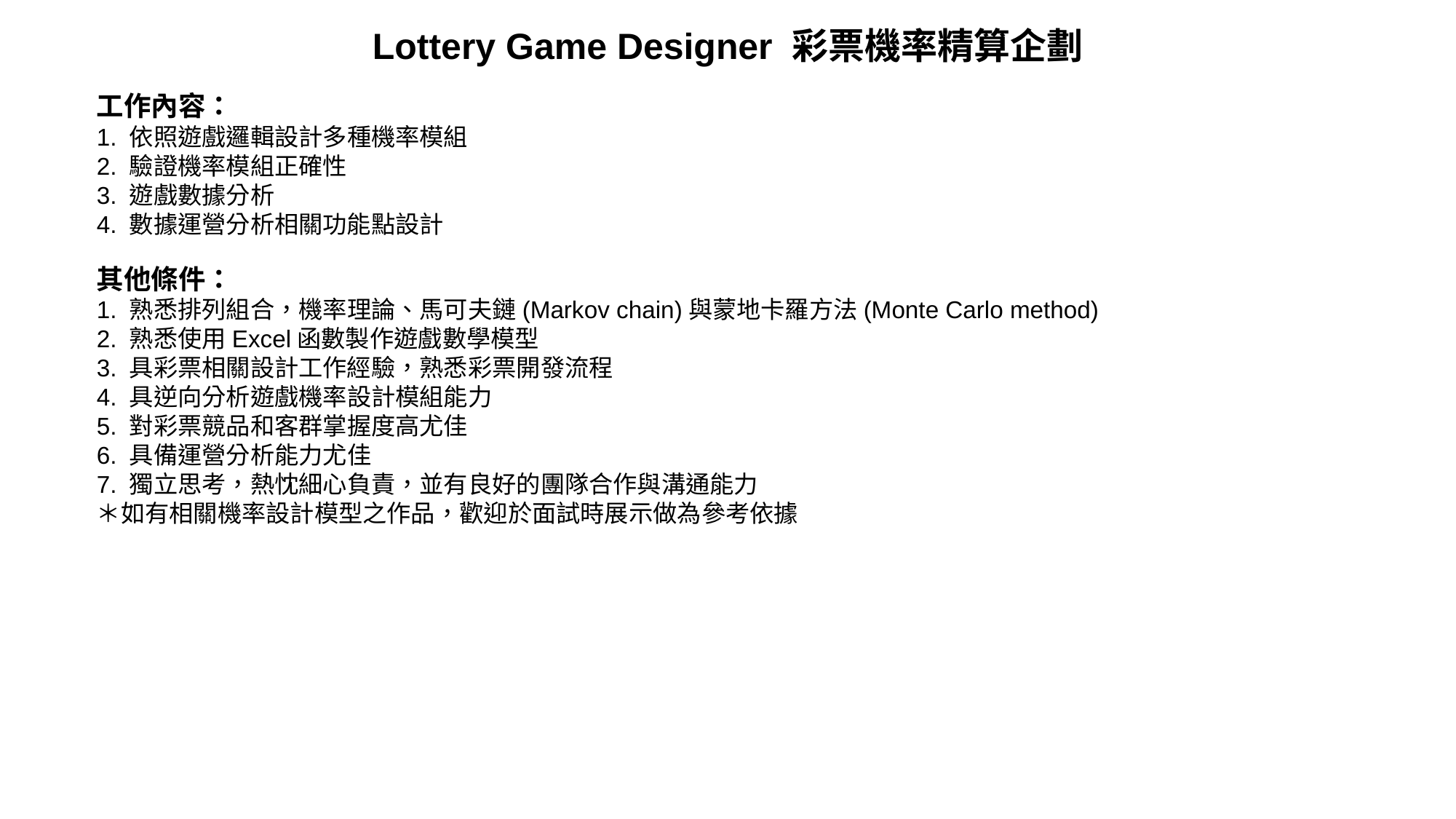

Lottery Game Designer 彩票機率精算企劃
工作內容：
1. 依照遊戲邏輯設計多種機率模組
2. 驗證機率模組正確性
3. 遊戲數據分析
4. 數據運營分析相關功能點設計
其他條件：
1. 熟悉排列組合，機率理論、馬可夫鏈(Markov chain)與蒙地卡羅方法(Monte Carlo method)
2. 熟悉使用Excel函數製作遊戲數學模型
3. 具彩票相關設計工作經驗，熟悉彩票開發流程
4. 具逆向分析遊戲機率設計模組能力
5. 對彩票競品和客群掌握度高尤佳
6. 具備運營分析能力尤佳
7. 獨立思考，熱忱細心負責，並有良好的團隊合作與溝通能力
＊如有相關機率設計模型之作品，歡迎於面試時展示做為參考依據